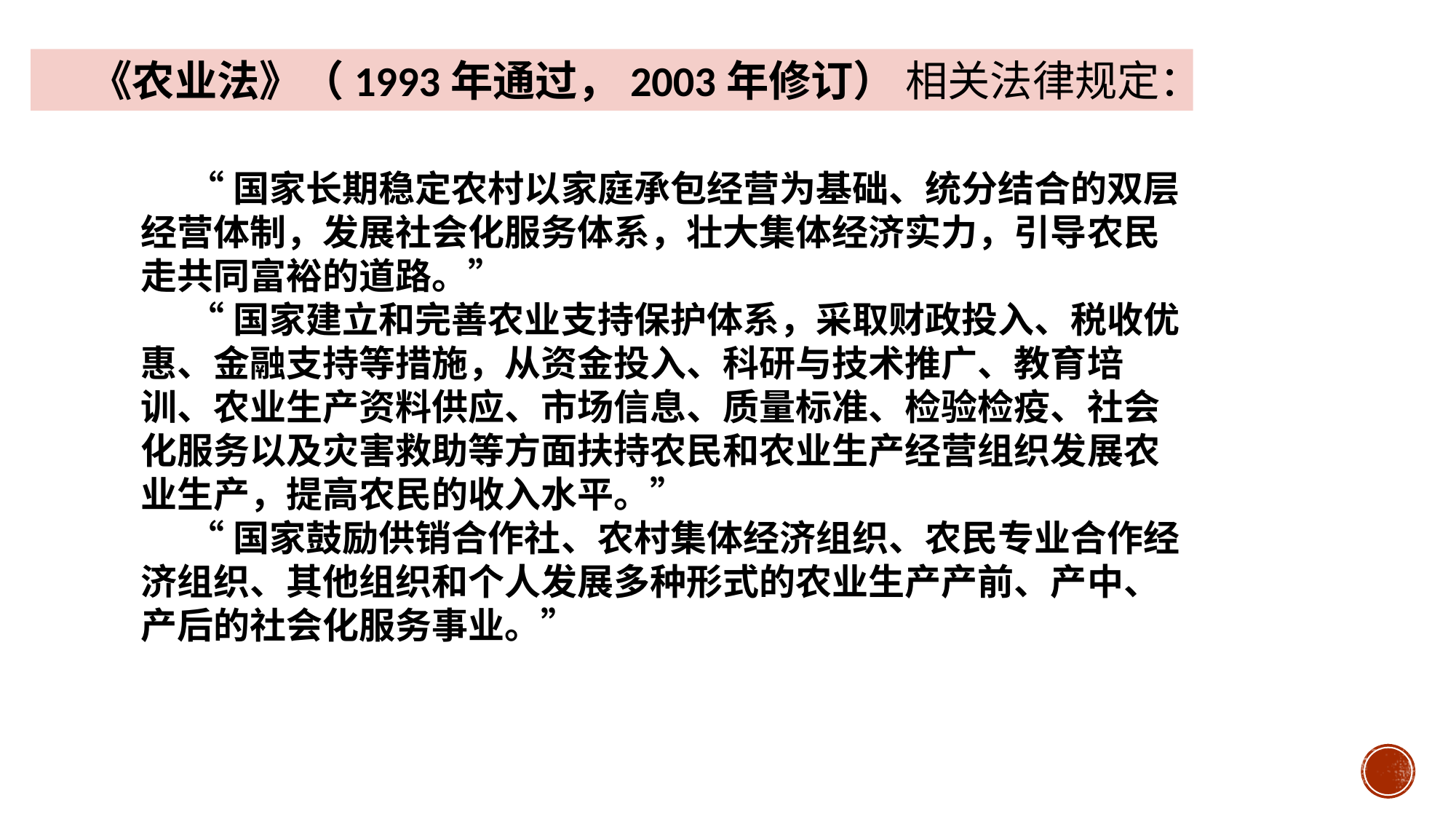

《农业法》（1993年通过，2003年修订） 相关法律规定：
“国家长期稳定农村以家庭承包经营为基础、统分结合的双层经营体制，发展社会化服务体系，壮大集体经济实力，引导农民走共同富裕的道路。”
“国家建立和完善农业支持保护体系，采取财政投入、税收优惠、金融支持等措施，从资金投入、科研与技术推广、教育培训、农业生产资料供应、市场信息、质量标准、检验检疫、社会化服务以及灾害救助等方面扶持农民和农业生产经营组织发展农业生产，提高农民的收入水平。”
“国家鼓励供销合作社、农村集体经济组织、农民专业合作经济组织、其他组织和个人发展多种形式的农业生产产前、产中、产后的社会化服务事业。”